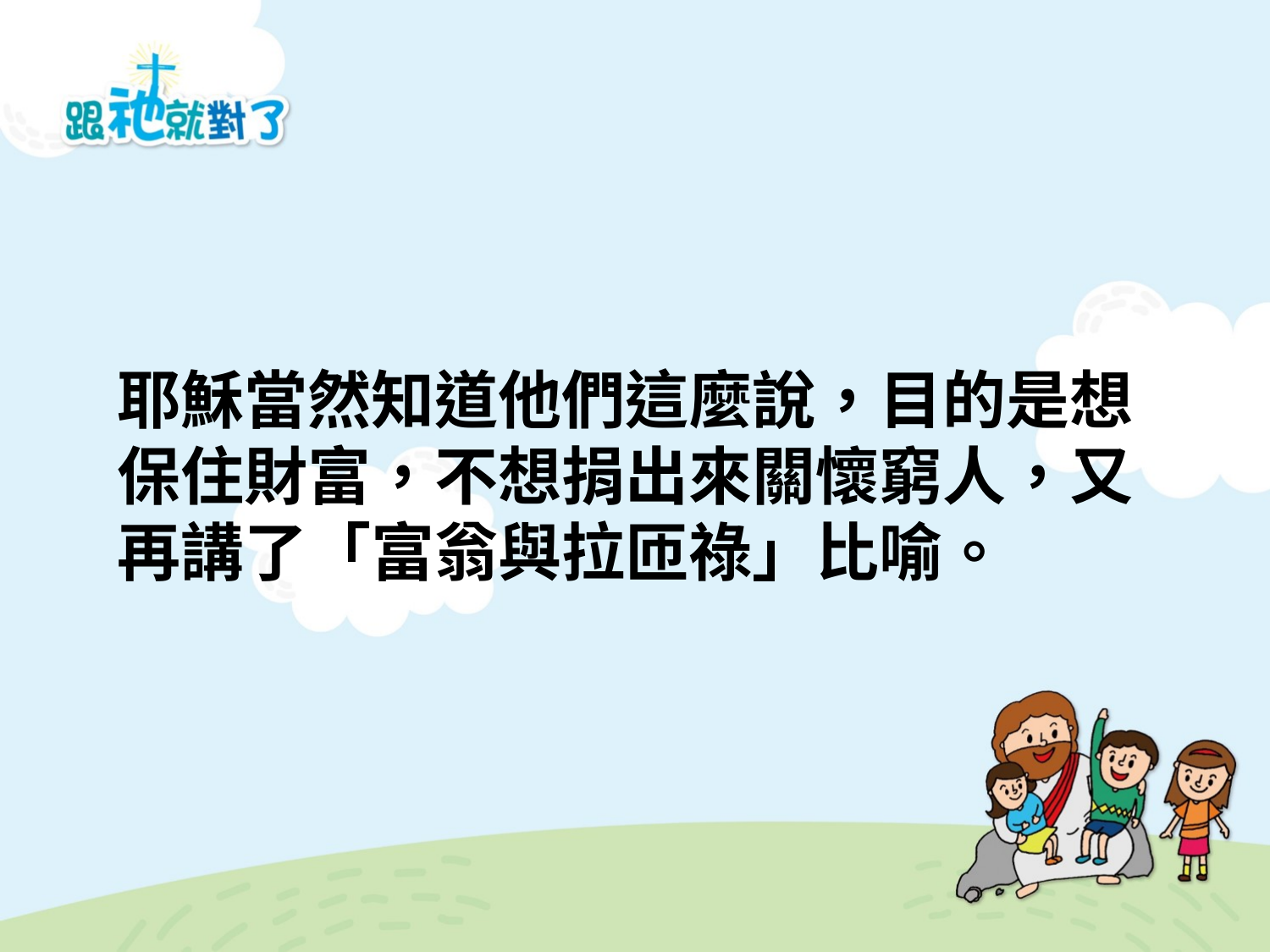

耶穌當然知道他們這麼說，目的是想保住財富，不想捐出來關懷窮人，又再講了「富翁與拉匝祿」比喻。